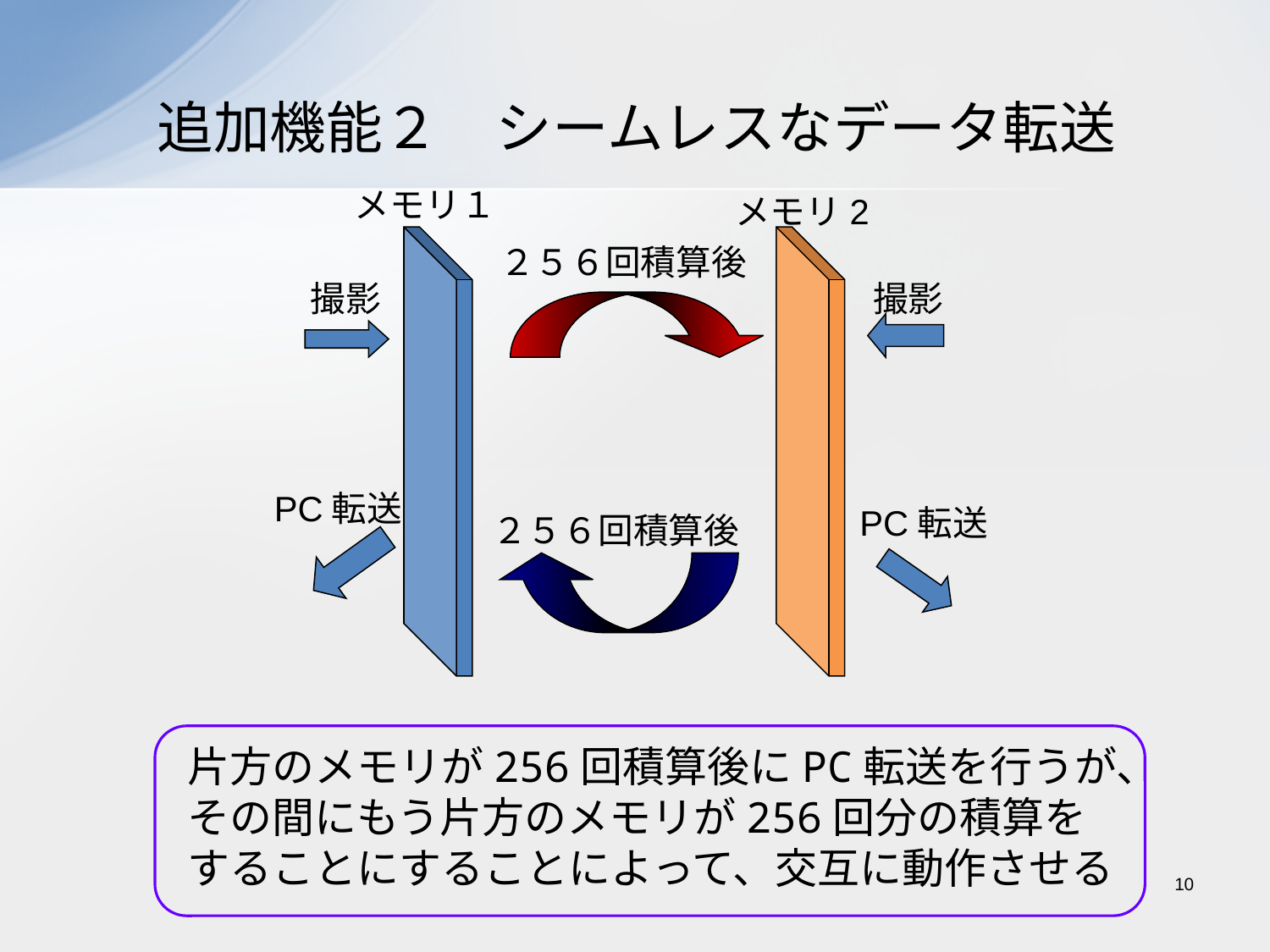

# 追加機能２　シームレスなデータ転送
メモリ１
メモリ2
２５６回積算後
撮影
撮影

PC転送
PC転送
２５６回積算後

片方のメモリが256回積算後にPC転送を行うが、
その間にもう片方のメモリが256回分の積算を
することにすることによって、交互に動作させる
10